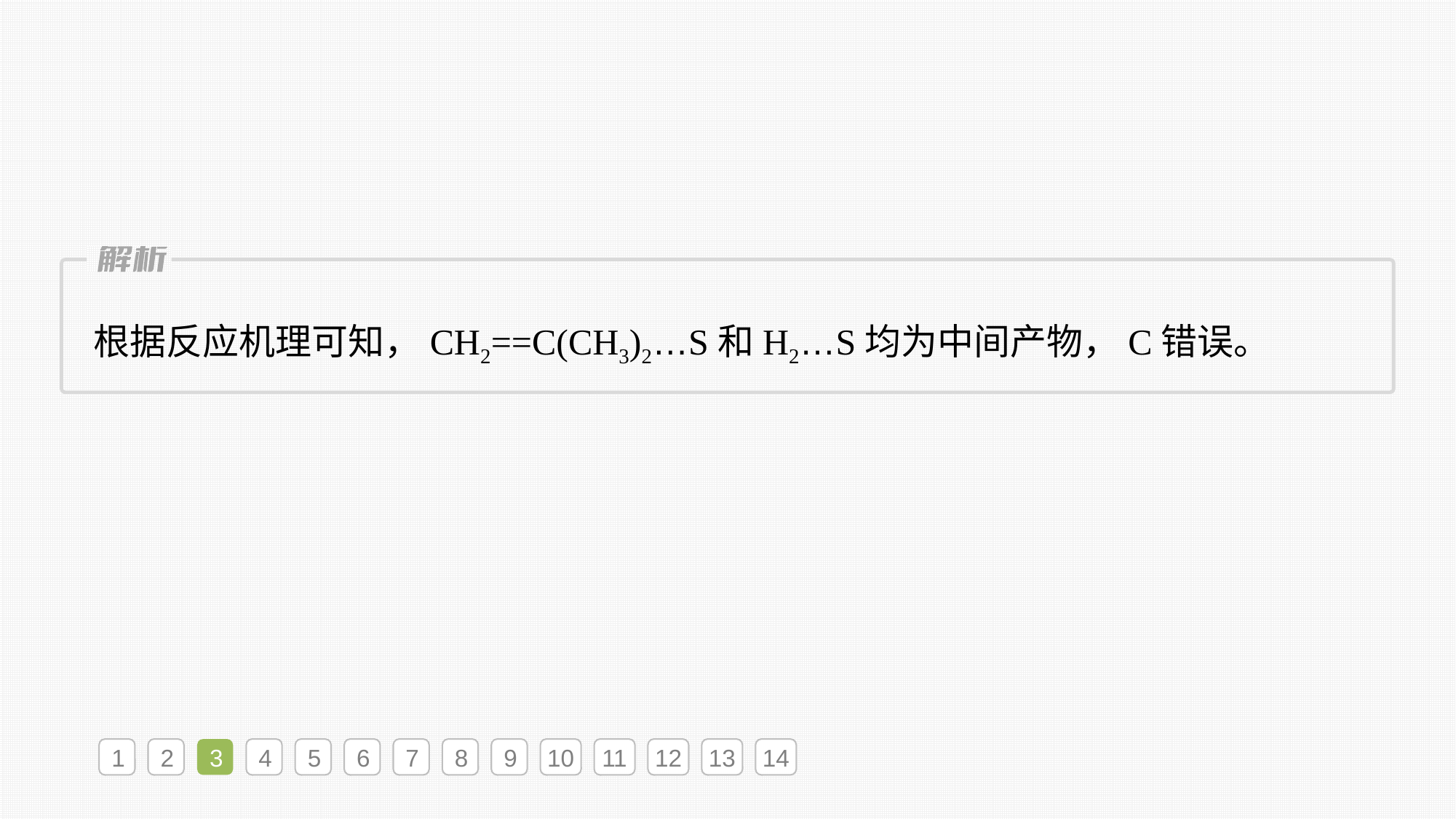

根据反应机理可知，CH2==C(CH3)2…S和H2…S均为中间产物，C错误。
1
2
3
4
5
6
7
8
9
10
11
12
13
14